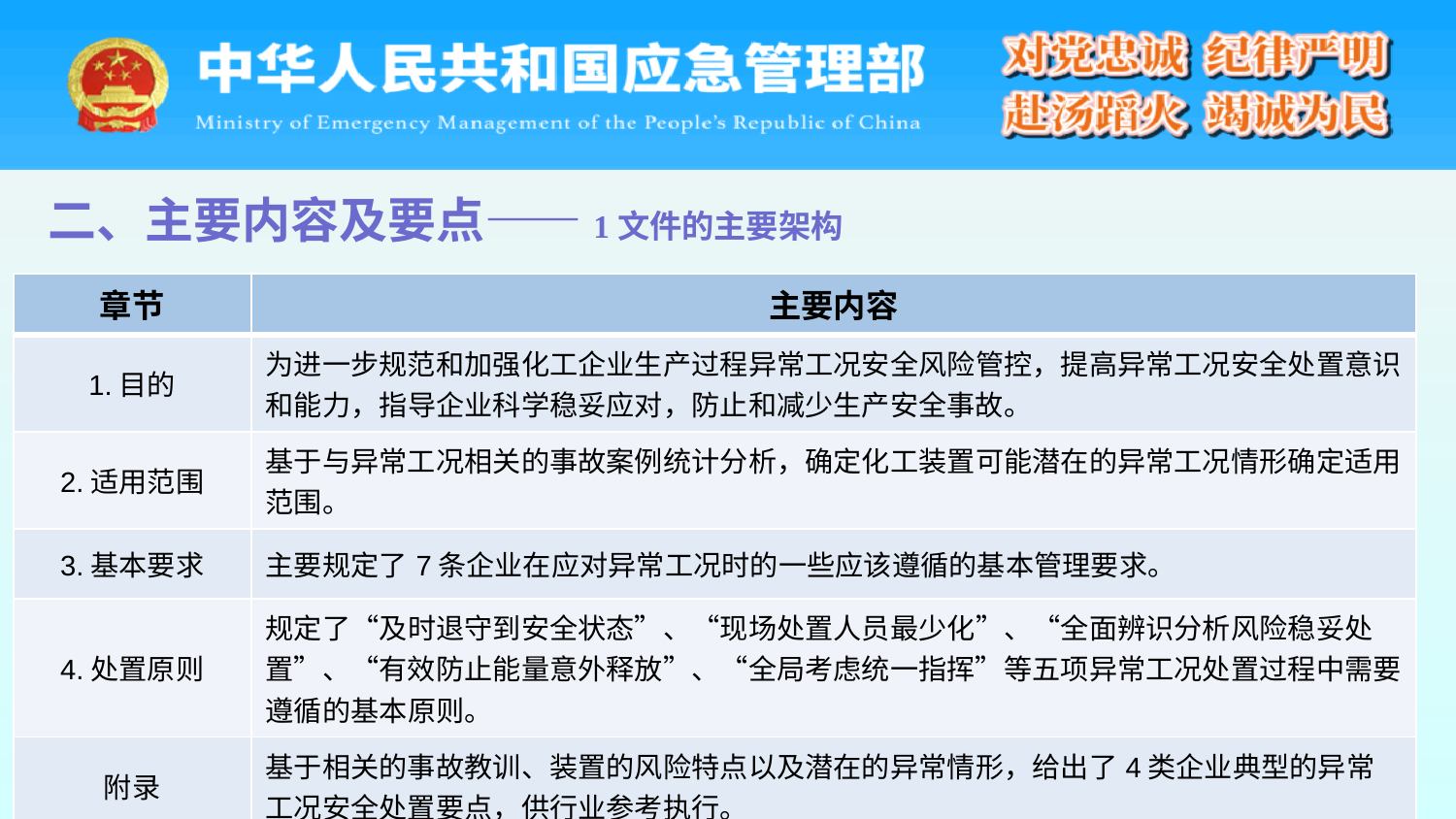

二、主要内容及要点——1文件的主要架构
| 章节 | 主要内容 |
| --- | --- |
| 1.目的 | 为进一步规范和加强化工企业生产过程异常工况安全风险管控，提高异常工况安全处置意识和能力，指导企业科学稳妥应对，防止和减少生产安全事故。 |
| 2.适用范围 | 基于与异常工况相关的事故案例统计分析，确定化工装置可能潜在的异常工况情形确定适用范围。 |
| 3.基本要求 | 主要规定了7条企业在应对异常工况时的一些应该遵循的基本管理要求。 |
| 4.处置原则 | 规定了“及时退守到安全状态”、“现场处置人员最少化”、“全面辨识分析风险稳妥处置”、“有效防止能量意外释放”、“全局考虑统一指挥”等五项异常工况处置过程中需要遵循的基本原则。 |
| 附录 | 基于相关的事故教训、装置的风险特点以及潜在的异常情形，给出了4类企业典型的异常工况安全处置要点，供行业参考执行。 |
11